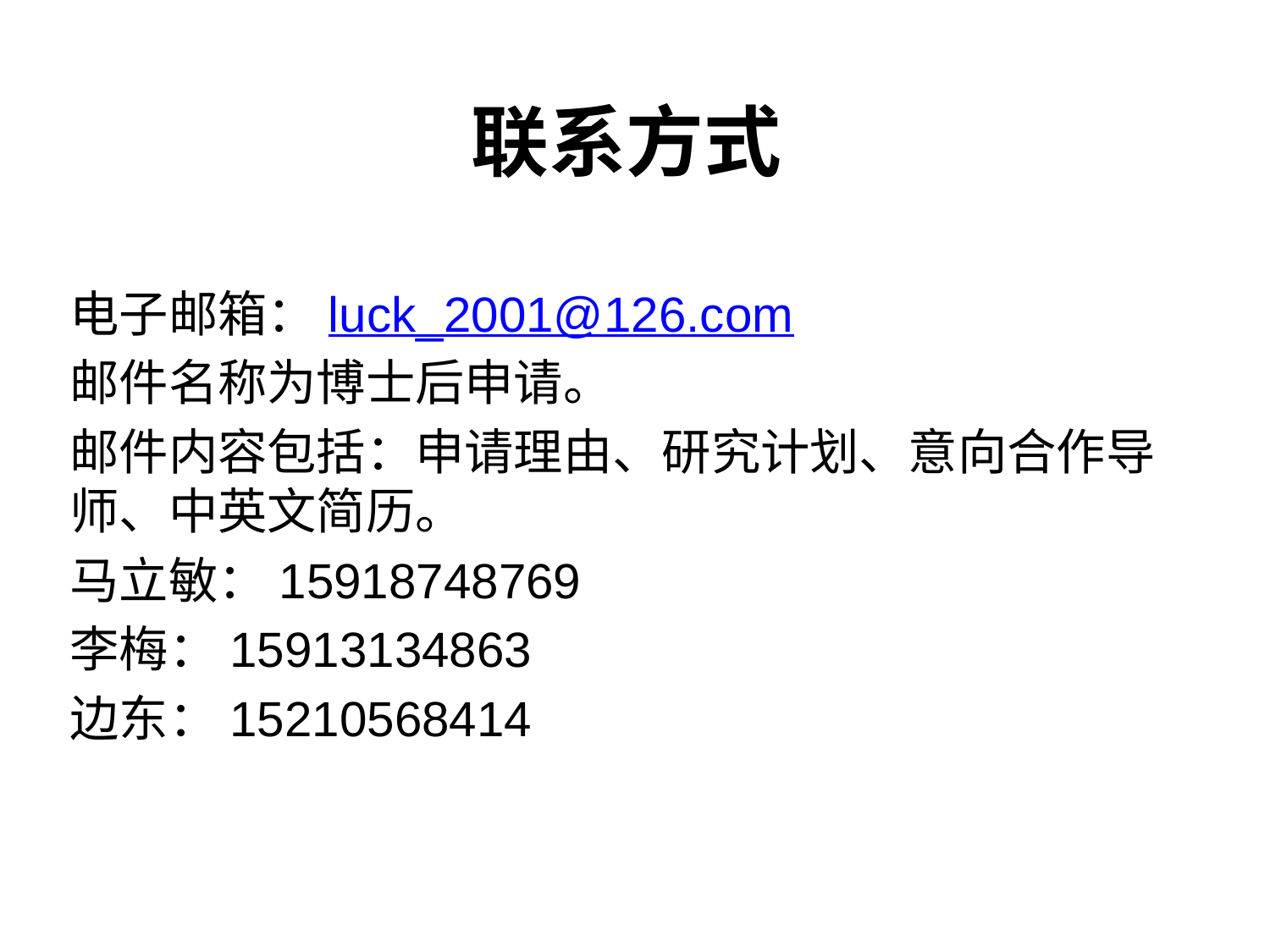

# 联系方式
电子邮箱：luck_2001@126.com
邮件名称为博士后申请。
邮件内容包括：申请理由、研究计划、意向合作导师、中英文简历。
马立敏：15918748769
李梅：15913134863
边东：15210568414